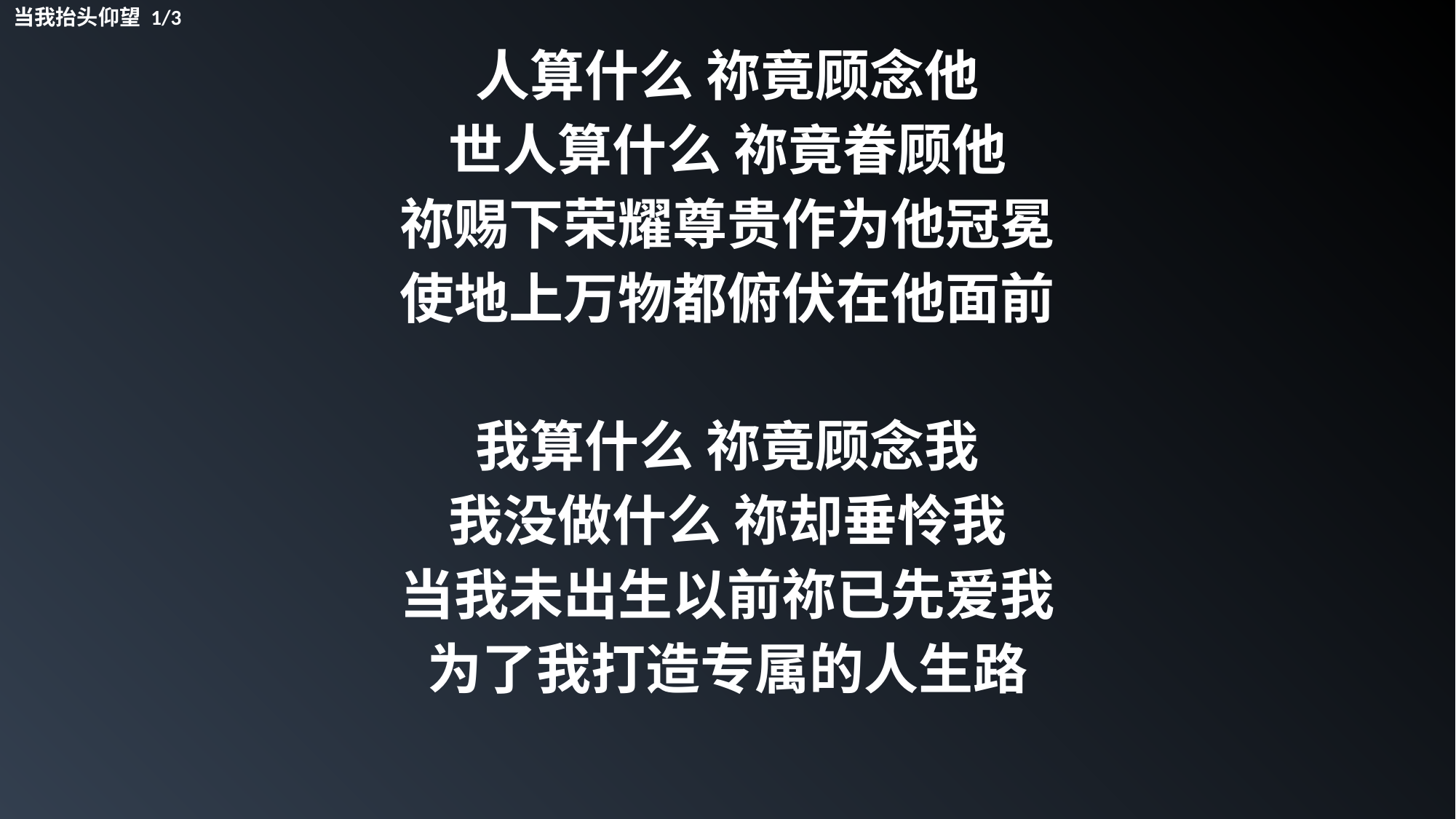

当我抬头仰望 1/3
人算什么 祢竟顾念他
世人算什么 祢竟眷顾他
祢赐下荣耀尊贵作为他冠冕
使地上万物都俯伏在他面前

我算什么 祢竟顾念我
我没做什么 祢却垂怜我
当我未出生以前祢已先爱我
为了我打造专属的人生路